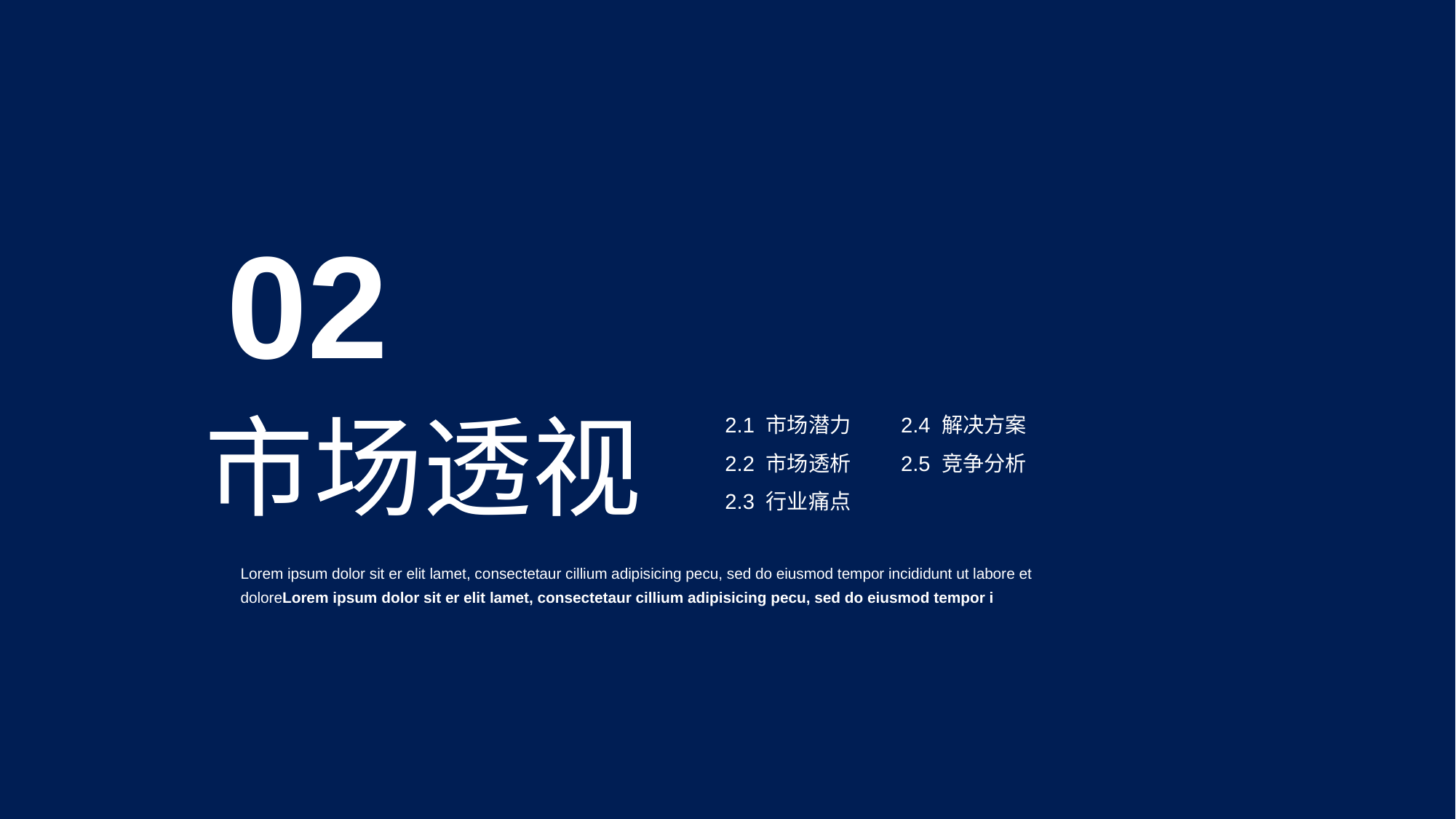

02
市场透视
Lorem ipsum dolor sit er elit lamet, consectetaur cillium adipisicing pecu, sed do eiusmod tempor incididunt ut labore et doloreLorem ipsum dolor sit er elit lamet, consectetaur cillium adipisicing pecu, sed do eiusmod tempor i
2.1 市场潜力
2.2 市场透析
2.3 行业痛点

2.4 解决方案
2.5 竞争分析